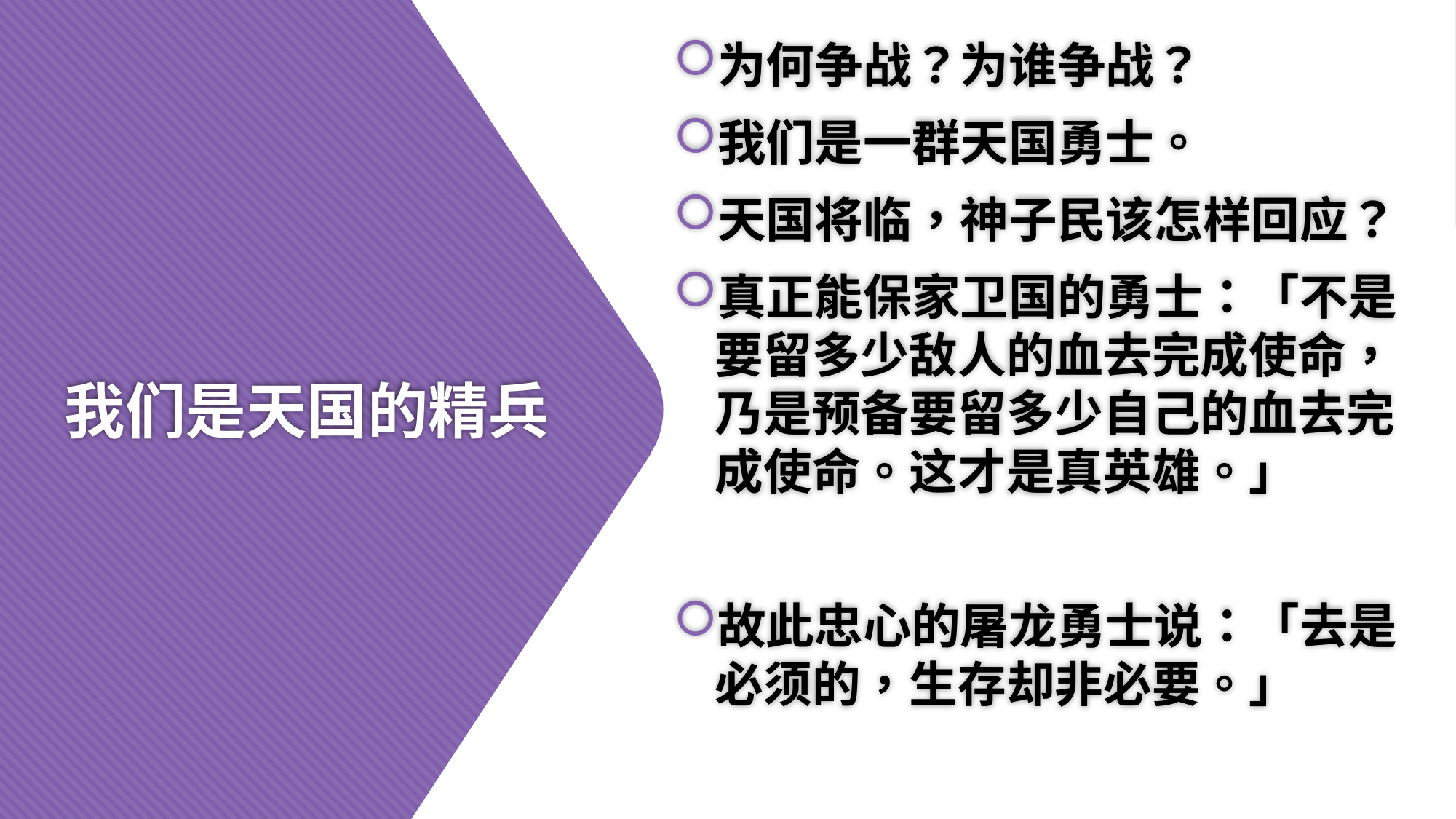

为何争战？为谁争战？
我们是一群天国勇士。
天国将临，神子民该怎样回应？
真正能保家卫国的勇士：「不是要留多少敌人的血去完成使命，乃是预备要留多少自己的血去完成使命。这才是真英雄。」

故此忠心的屠龙勇士说：「去是必须的，生存却非必要。」

# 我们是天国的精兵